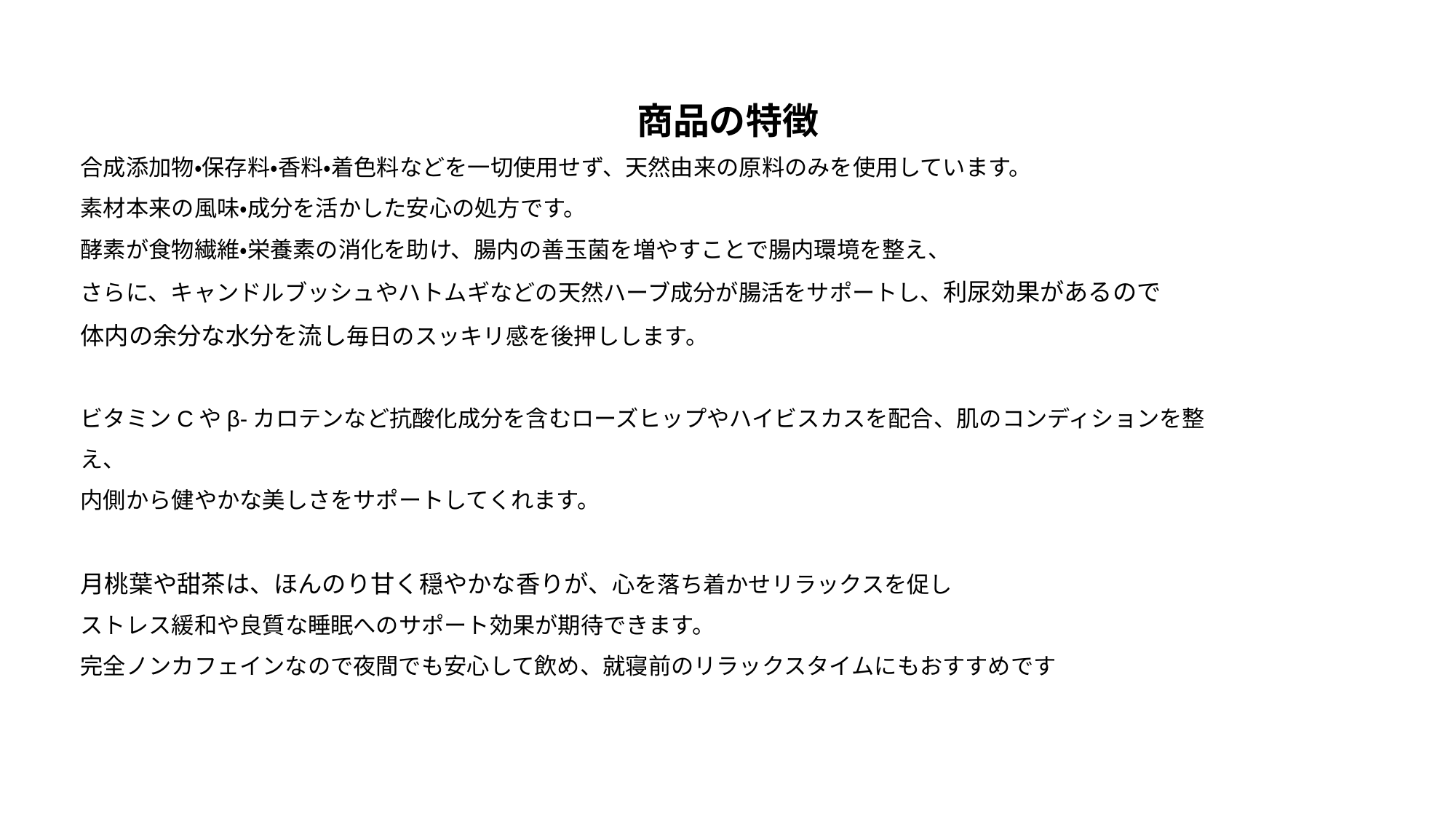

# 商品の特徴
合成添加物・保存料・香料・着色料などを一切使用せず、天然由来の原料のみを使用しています。
素材本来の風味・成分を活かした安心の処方です。
酵素が食物繊維・栄養素の消化を助け、腸内の善玉菌を増やすことで腸内環境を整え、
さらに、キャンドルブッシュやハトムギなどの天然ハーブ成分が腸活をサポートし、利尿効果があるので
体内の余分な水分を流し毎日のスッキリ感を後押しします。
ビタミンCやβ-カロテンなど抗酸化成分を含むローズヒップやハイビスカスを配合、肌のコンディションを整え、
内側から健やかな美しさをサポートしてくれます。
月桃葉や甜茶は、ほんのり甘く穏やかな香りが、心を落ち着かせリラックスを促し
ストレス緩和や良質な睡眠へのサポート効果が期待できます。
完全ノンカフェインなので夜間でも安心して飲め、就寝前のリラックスタイムにもおすすめです